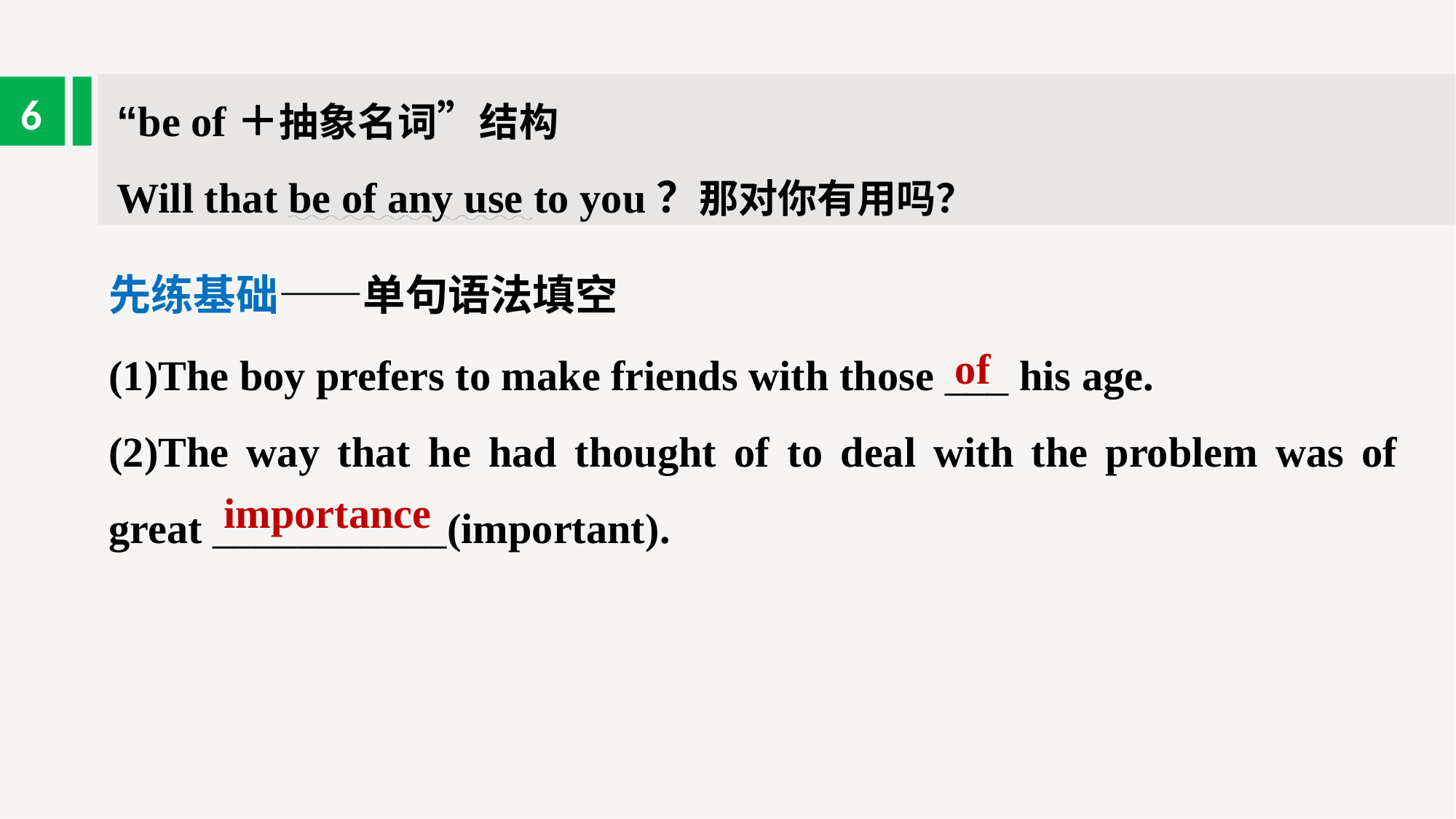

“be of＋抽象名词”结构
Will that be of any use to you？那对你有用吗？

6
先练基础——单句语法填空
(1)The boy prefers to make friends with those ___ his age.
(2)The way that he had thought of to deal with the problem was of great ___________(important).
of
importance